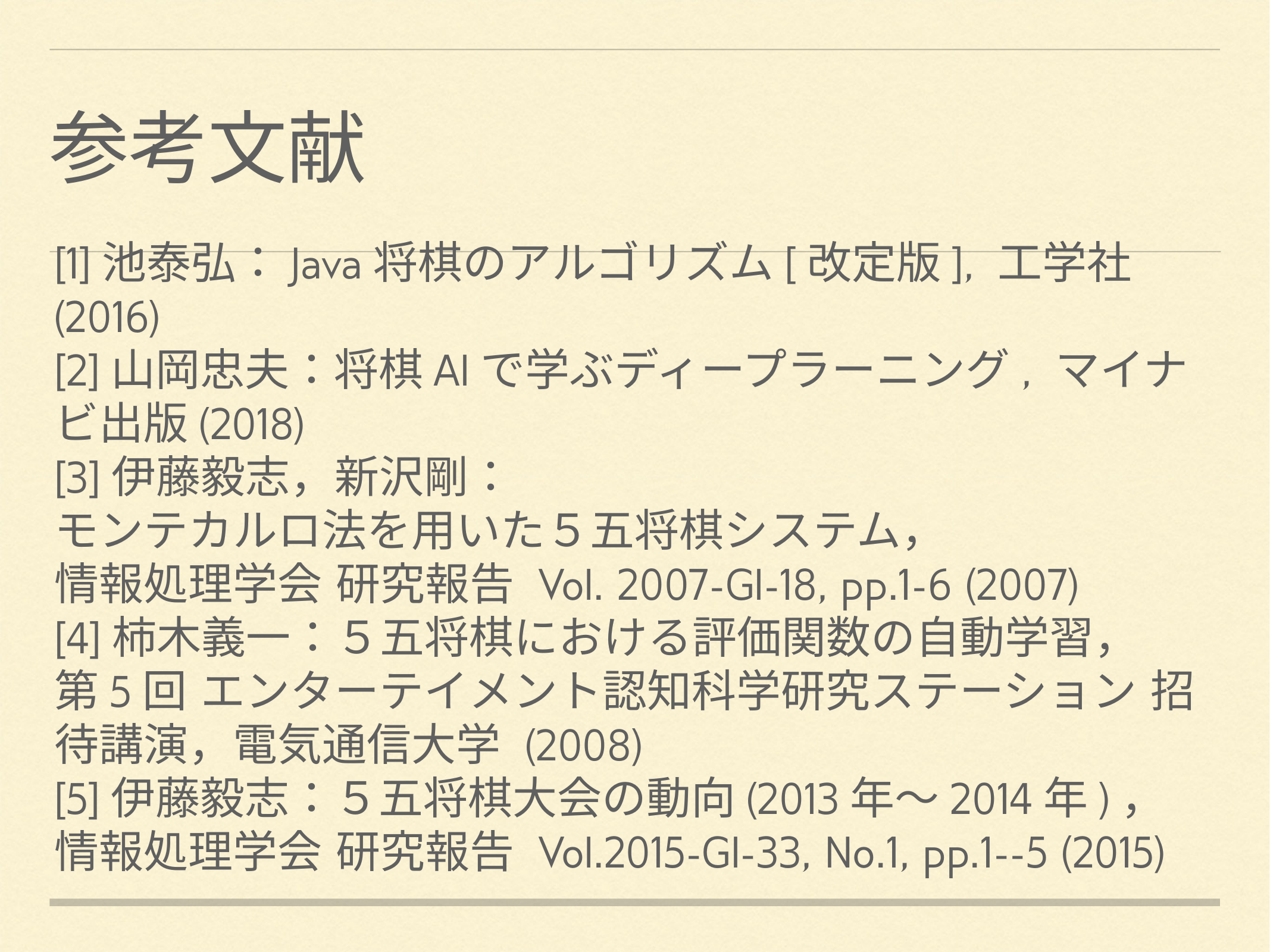

# 参考文献
[1]池泰弘：Java将棋のアルゴリズム[改定版], 工学社(2016)
[2]山岡忠夫：将棋AIで学ぶディープラーニング, マイナビ出版(2018)
[3]伊藤毅志，新沢剛：
モンテカルロ法を用いた５五将棋システム，
情報処理学会 研究報告 Vol. 2007-GI-18, pp.1-6 (2007)
[4]柿木義一：５五将棋における評価関数の自動学習，
第5回 エンターテイメント認知科学研究ステーション 招待講演，電気通信大学 (2008)
[5]伊藤毅志：５五将棋大会の動向(2013年～2014年)，
情報処理学会 研究報告 Vol.2015-GI-33, No.1, pp.1--5 (2015)